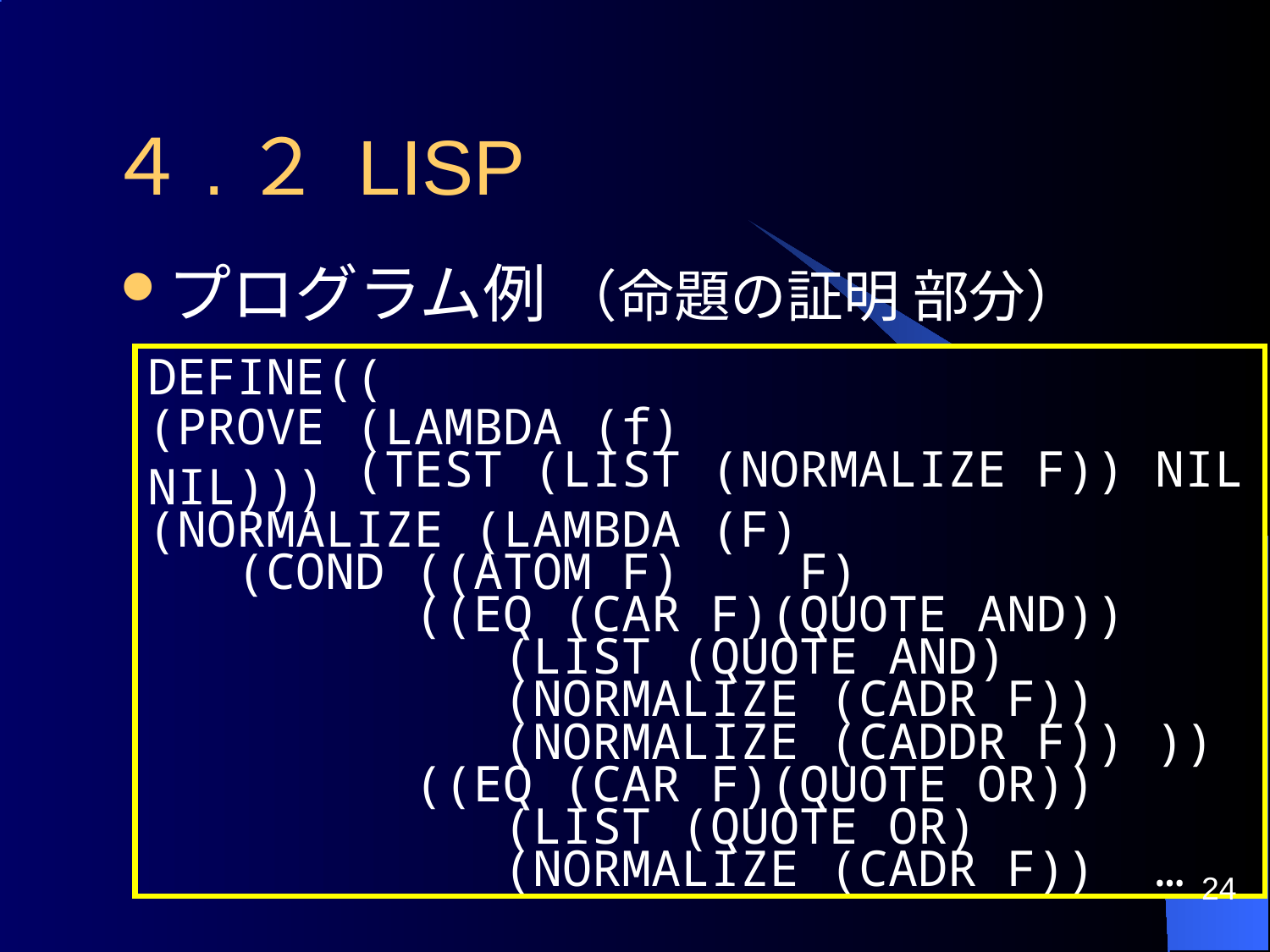

# ４.２ LISP
プログラム例 （命題の証明 部分）
DEFINE((
(PROVE (LAMBDA (f)
       (TEST (LIST (NORMALIZE F)) NIL NIL)))
(NORMALIZE (LAMBDA (F)
   (COND ((ATOM F)    F)
         ((EQ (CAR F)(QUOTE AND))
            (LIST (QUOTE AND)
            (NORMALIZE (CADR F))
            (NORMALIZE (CADDR F)) ))
         ((EQ (CAR F)(QUOTE OR))
            (LIST (QUOTE OR)
            (NORMALIZE (CADR F))  …
24